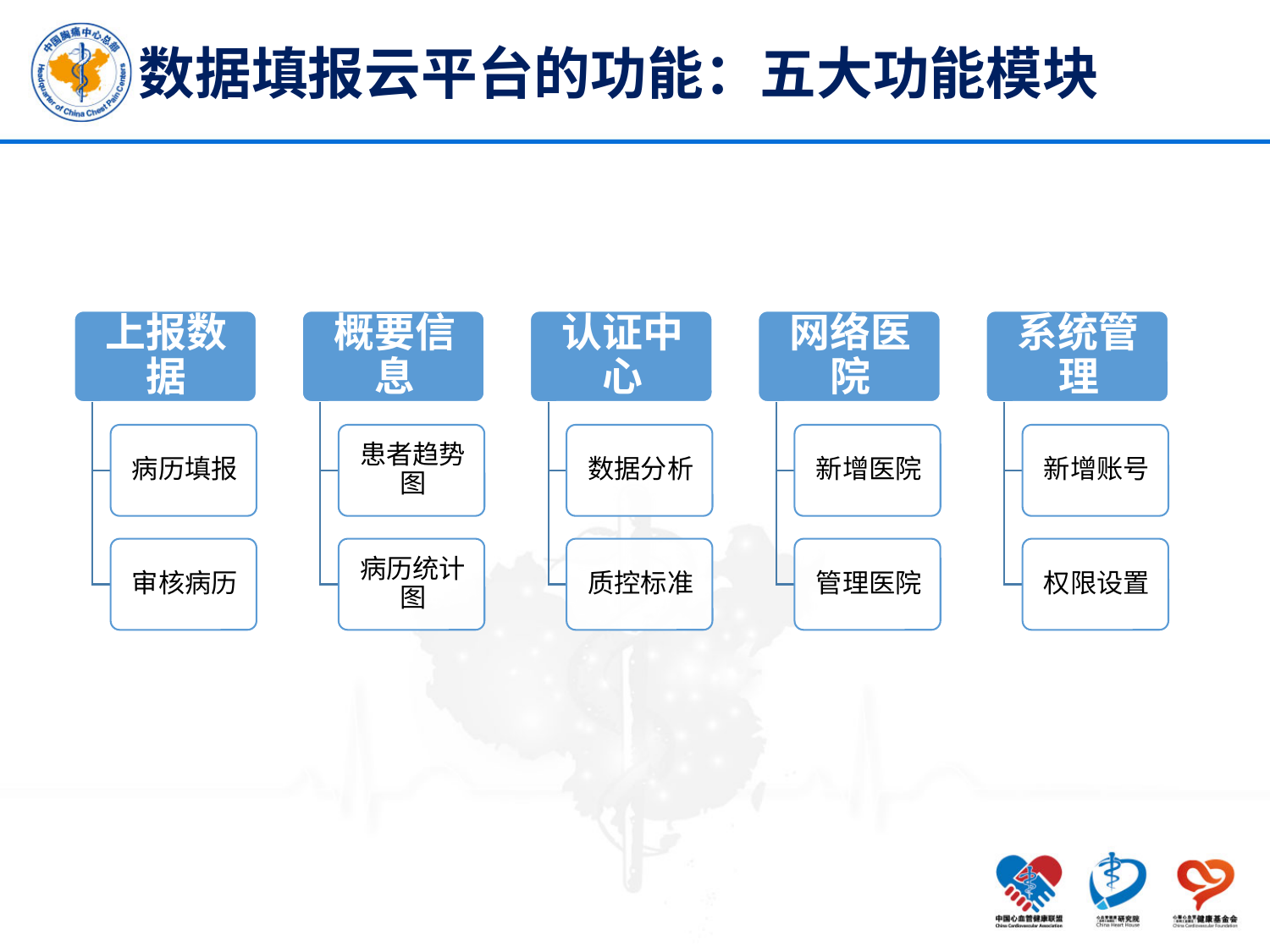

# 数据填报云平台的功能：五大功能模块
上报数据
病历填报
审核病历
概要信息
患者趋势图
病历统计图
认证中心
数据分析
质控标准
网络医院
新增医院
管理医院
系统管理
新增账号
权限设置